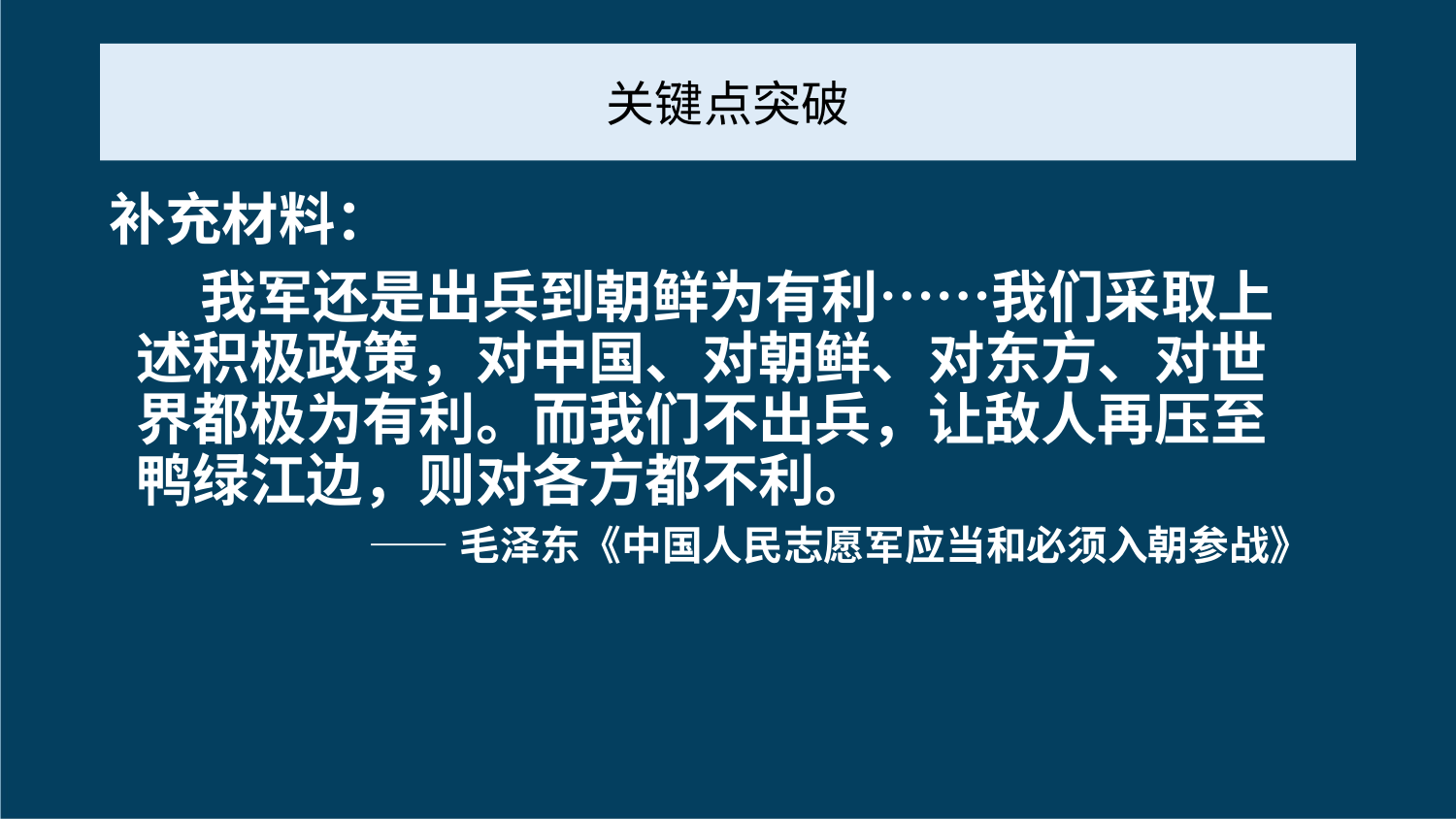

# 关键点突破
补充材料：
      我军还是出兵到朝鲜为有利……我们采取上述积极政策，对中国、对朝鲜、对东方、对世界都极为有利。而我们不出兵，让敌人再压至鸭绿江边，则对各方都不利。
——毛泽东《中国人民志愿军应当和必须入朝参战》